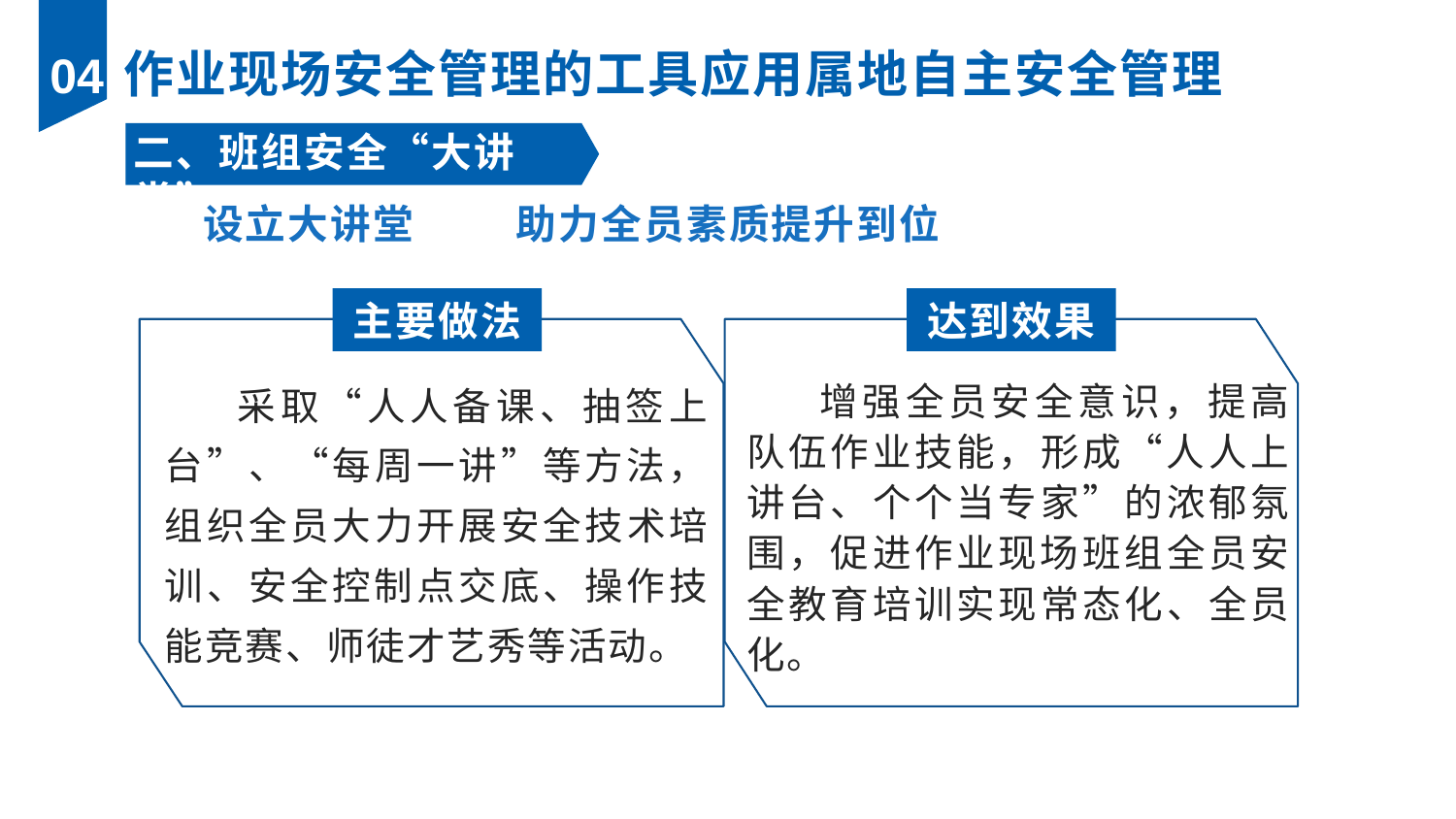

作业现场安全管理的工具应用属地自主安全管理
04
二、班组安全“大讲堂”

设立大讲堂
助力全员素质提升到位
主要做法

采取“人人备课、抽签上台”、“每周一讲”等方法，组织全员大力开展安全技术培训、安全控制点交底、操作技能竞赛、师徒才艺秀等活动。
达到效果

增强全员安全意识，提高队伍作业技能，形成“人人上讲台、个个当专家”的浓郁氛围，促进作业现场班组全员安全教育培训实现常态化、全员化。